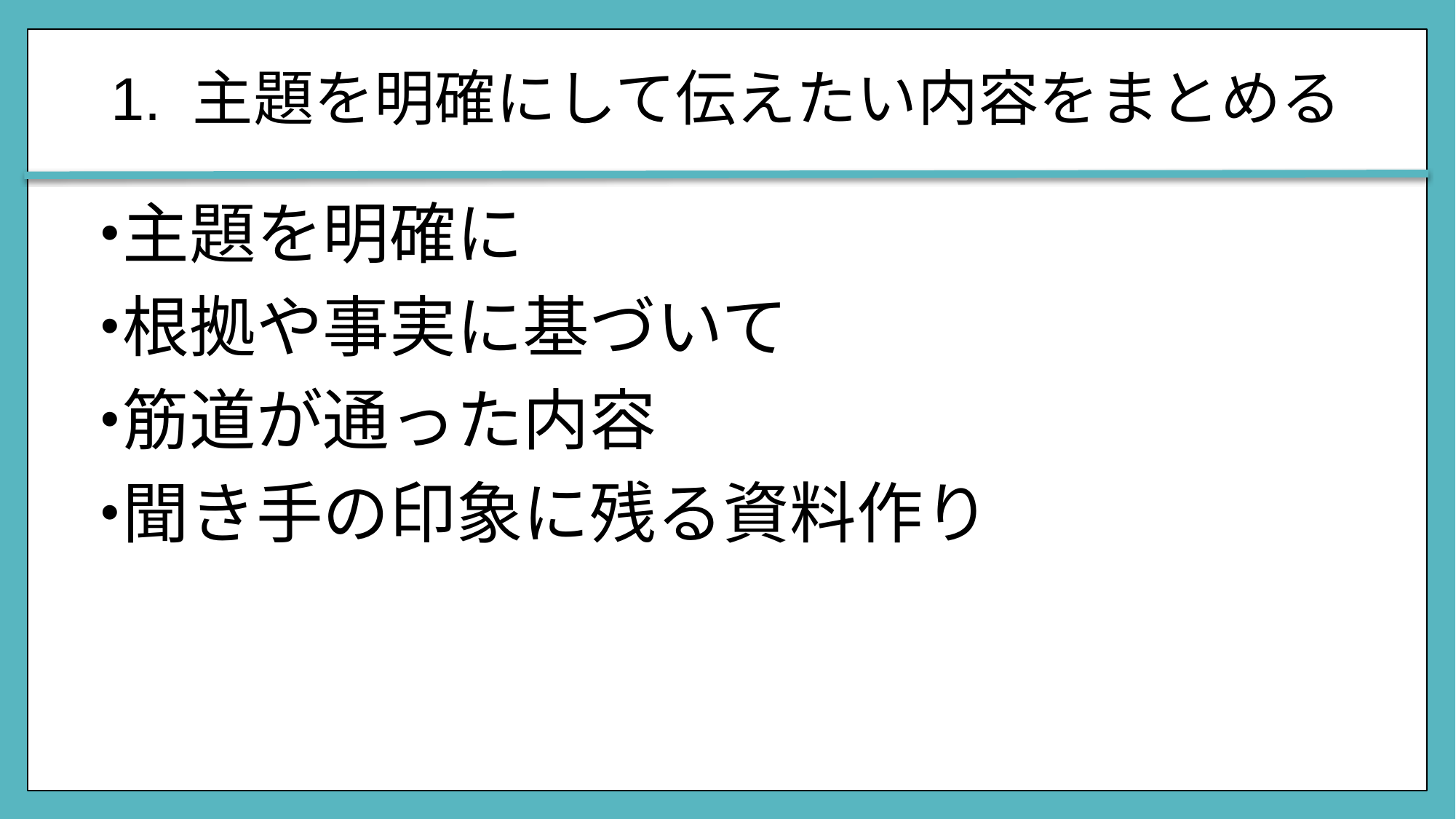

# 1. 主題を明確にして伝えたい内容をまとめる
主題を明確に
根拠や事実に基づいて
筋道が通った内容
聞き手の印象に残る資料作り